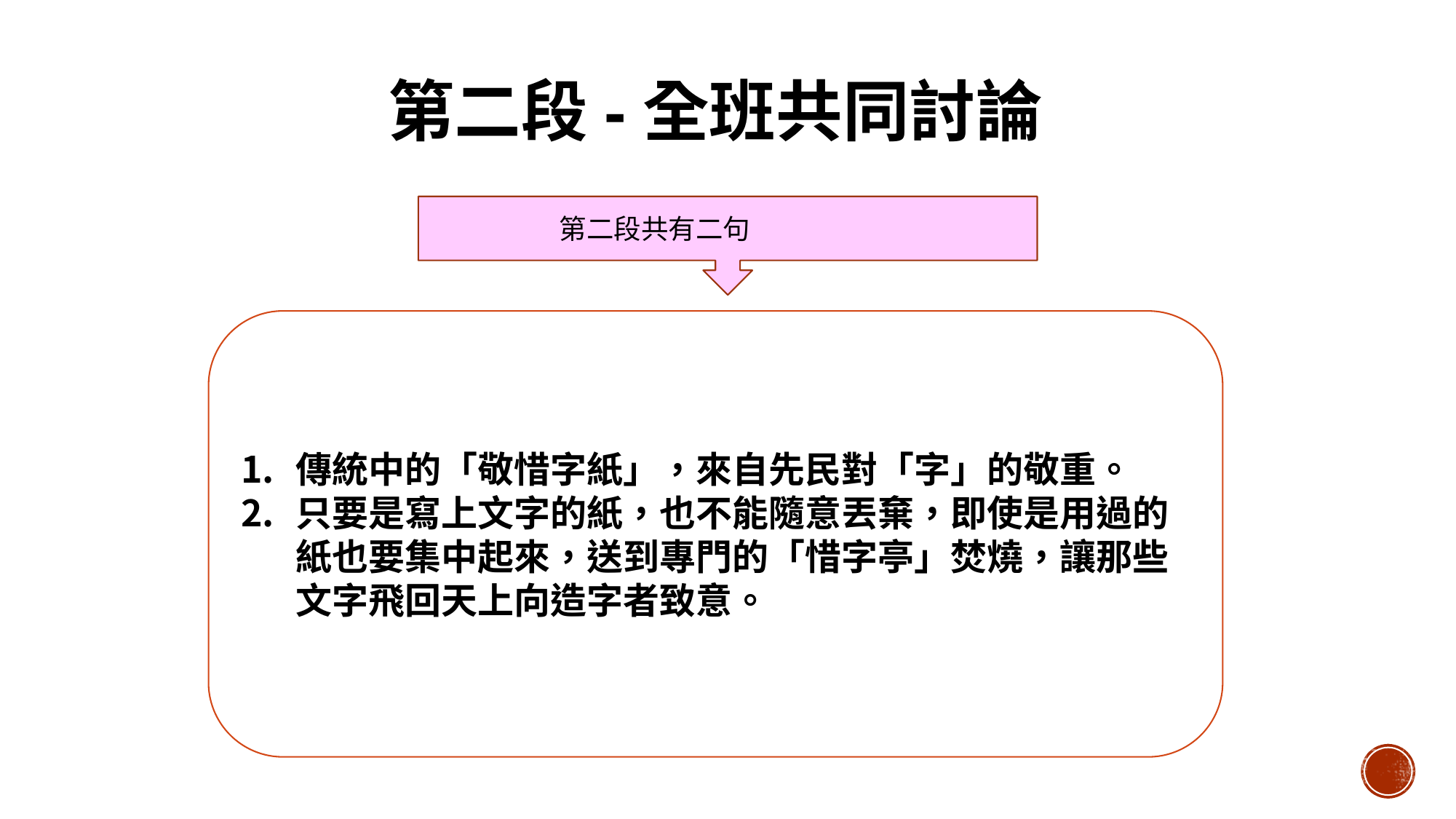

第二段-全班共同討論
                    第二段共有二句
傳統中的「敬惜字紙」，來自先民對「字」的敬重。
只要是寫上文字的紙，也不能隨意丟棄，即使是用過的紙也要集中起來，送到專門的「惜字亭」焚燒，讓那些文字飛回天上向造字者致意。